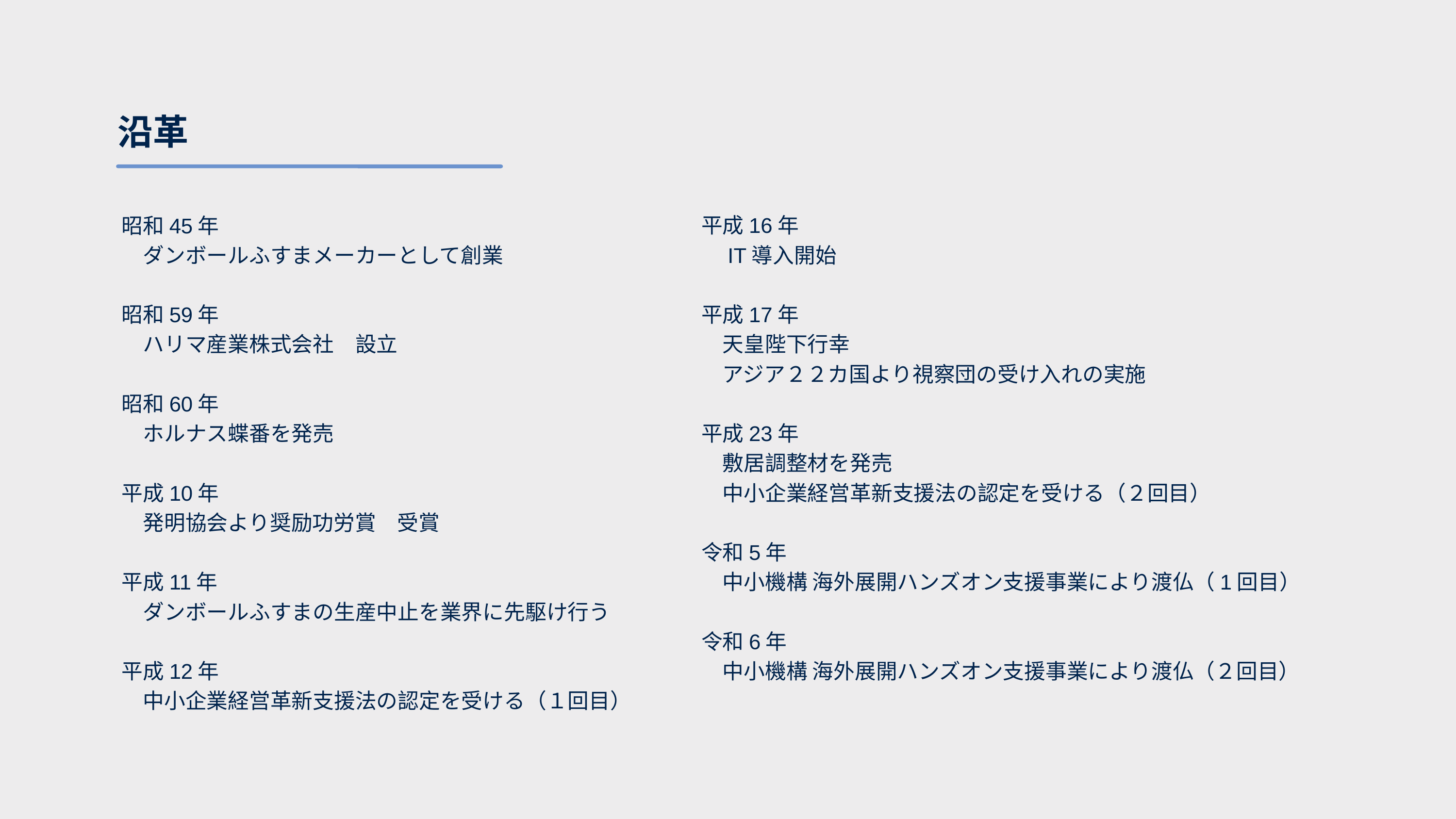

沿革

昭和45年
　ダンボールふすまメーカーとして創業

昭和59年
　ハリマ産業株式会社　設立

昭和60年
　ホルナス蝶番を発売

平成10年
　発明協会より奨励功労賞　受賞

平成11年
　ダンボールふすまの生産中止を業界に先駆け行う

平成12年
　中小企業経営革新支援法の認定を受ける（１回目）
平成16年
　IT導入開始

平成17年
　天皇陛下行幸
　アジア２２カ国より視察団の受け入れの実施

平成23年
　敷居調整材を発売
　中小企業経営革新支援法の認定を受ける（２回目）

令和5年
　中小機構 海外展開ハンズオン支援事業により渡仏（1回目）

令和6年
　中小機構 海外展開ハンズオン支援事業により渡仏（２回目）